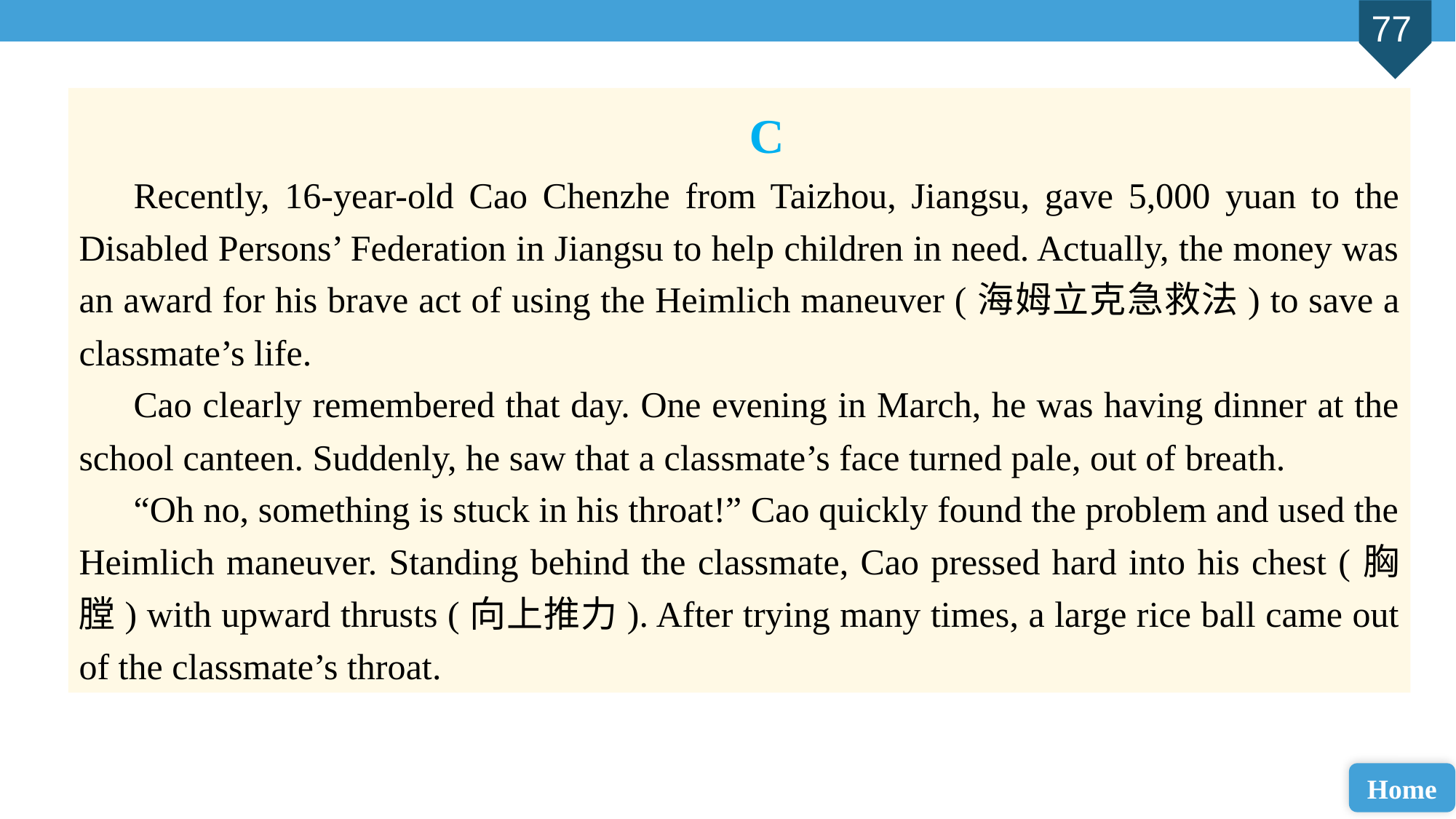

C
Recently, 16-year-old Cao Chenzhe from Taizhou, Jiangsu, gave 5,000 yuan to the Disabled Persons’ Federation in Jiangsu to help children in need. Actually, the money was an award for his brave act of using the Heimlich maneuver (海姆立克急救法) to save a classmate’s life.
Cao clearly remembered that day. One evening in March, he was having dinner at the school canteen. Suddenly, he saw that a classmate’s face turned pale, out of breath.
“Oh no, something is stuck in his throat!” Cao quickly found the problem and used the Heimlich maneuver. Standing behind the classmate, Cao pressed hard into his chest (胸膛) with upward thrusts (向上推力). After trying many times, a large rice ball came out of the classmate’s throat.